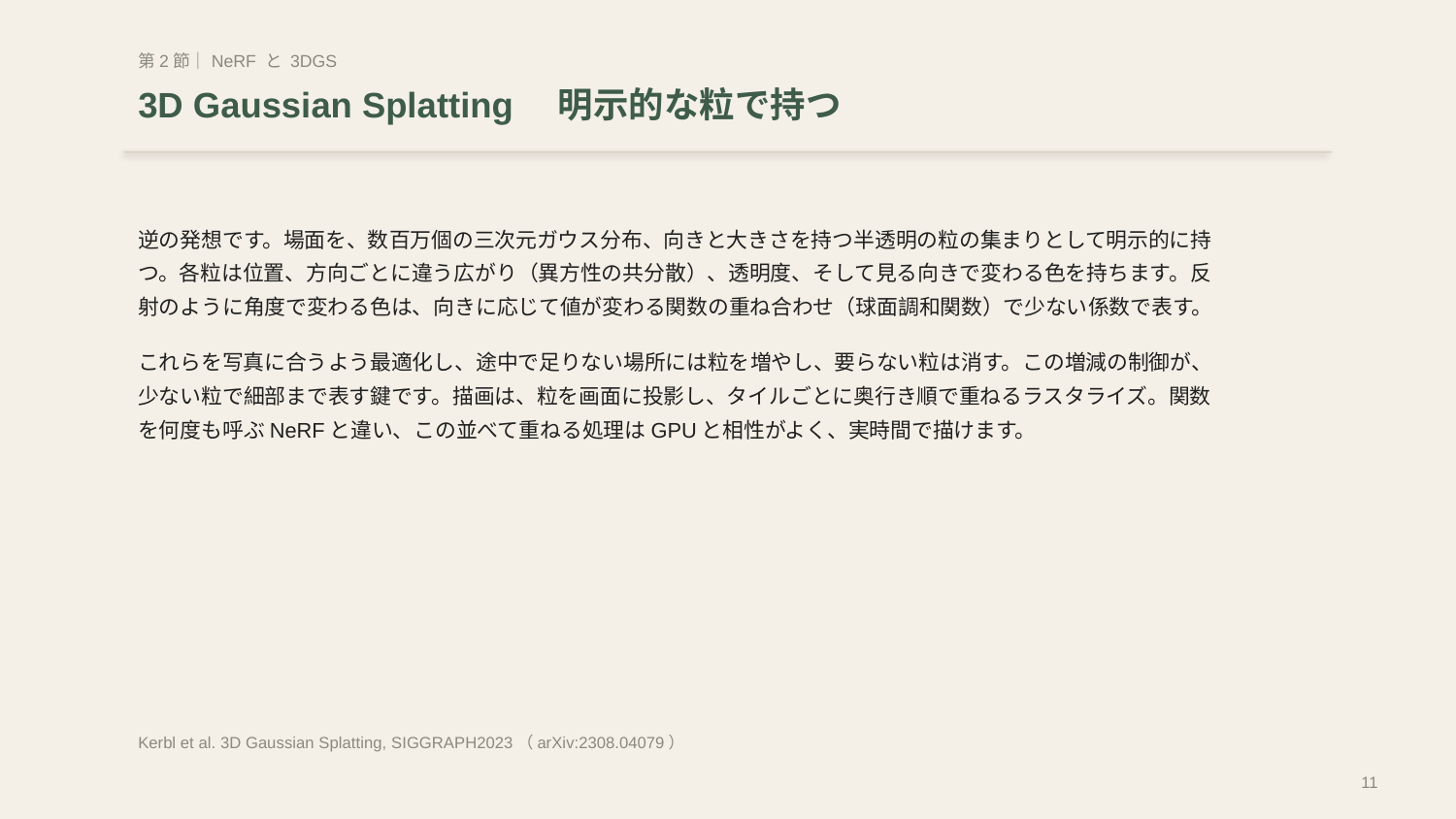

第2節｜NeRF と 3DGS
3D Gaussian Splatting　明示的な粒で持つ

逆の発想です。場面を、数百万個の三次元ガウス分布、向きと大きさを持つ半透明の粒の集まりとして明示的に持つ。各粒は位置、方向ごとに違う広がり（異方性の共分散）、透明度、そして見る向きで変わる色を持ちます。反射のように角度で変わる色は、向きに応じて値が変わる関数の重ね合わせ（球面調和関数）で少ない係数で表す。
これらを写真に合うよう最適化し、途中で足りない場所には粒を増やし、要らない粒は消す。この増減の制御が、少ない粒で細部まで表す鍵です。描画は、粒を画面に投影し、タイルごとに奥行き順で重ねるラスタライズ。関数を何度も呼ぶNeRFと違い、この並べて重ねる処理はGPUと相性がよく、実時間で描けます。
Kerbl et al. 3D Gaussian Splatting, SIGGRAPH2023（arXiv:2308.04079）
11